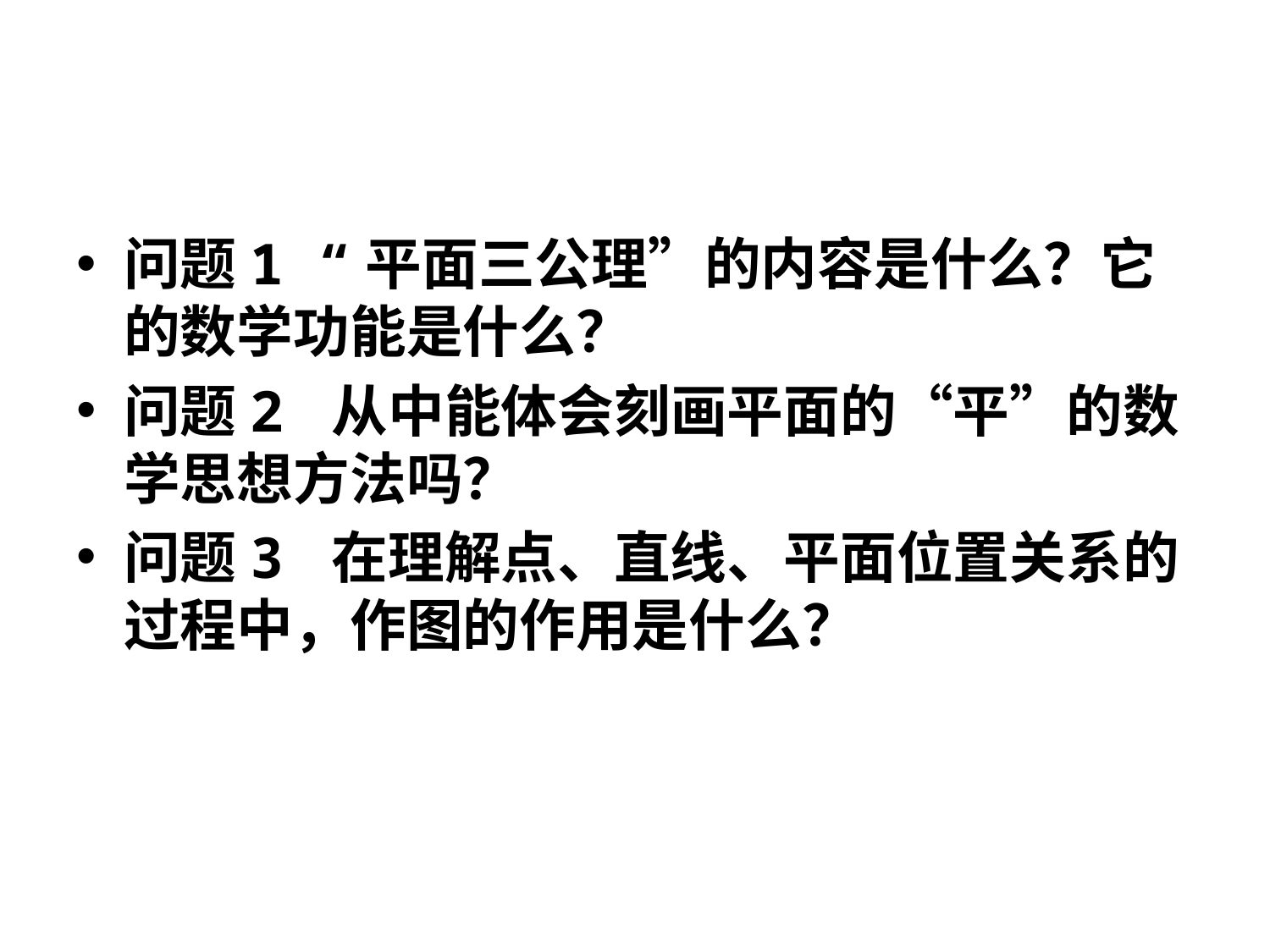

#
问题1 “平面三公理”的内容是什么？它的数学功能是什么？
问题2 从中能体会刻画平面的“平”的数学思想方法吗？
问题3 在理解点、直线、平面位置关系的过程中，作图的作用是什么？